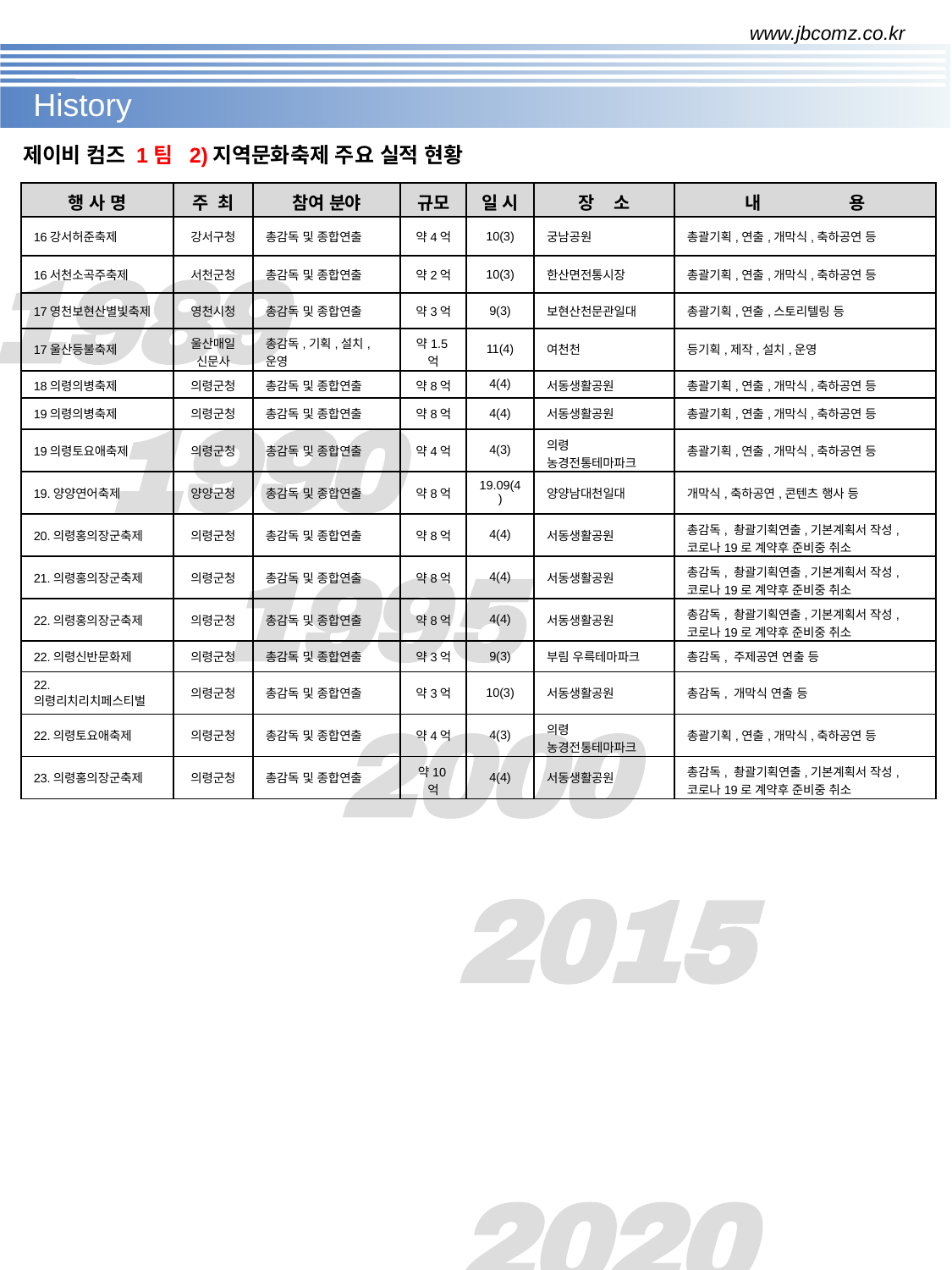

www.jbcomz.co.kr

History
제이비 컴즈 1팀  2)지역문화축제 주요 실적 현황
| 행 사 명 | 주 최 | 참여 분야 | 규모 | 일 시 | 장 소 | 내 용 |
| --- | --- | --- | --- | --- | --- | --- |
| 16강서허준축제 | 강서구청 | 총감독 및 종합연출 | 약4억 | 10(3) | 궁남공원 | 총괄기획,연출,개막식,축하공연 등 |
| 16서천소곡주축제 | 서천군청 | 총감독 및 종합연출 | 약2억 | 10(3) | 한산면전통시장 | 총괄기획,연출,개막식,축하공연 등 |
| 17영천보현산별빛축제 | 영천시청 | 총감독 및 종합연출 | 약3억 | 9(3) | 보현산천문관일대 | 총괄기획,연출,스토리텔링 등 |
| 17울산등불축제 | 울산매일신문사 | 총감독,기획,설치,운영 | 약1.5억 | 11(4) | 여천천 | 등기획,제작,설치,운영 |
| 18의령의병축제 | 의령군청 | 총감독 및 종합연출 | 약8억 | 4(4) | 서동생활공원 | 총괄기획,연출,개막식,축하공연 등 |
| 19의령의병축제 | 의령군청 | 총감독 및 종합연출 | 약8억 | 4(4) | 서동생활공원 | 총괄기획,연출,개막식,축하공연 등 |
| 19의령토요애축제 | 의령군청 | 총감독 및 종합연출 | 약4억 | 4(3) | 의령 농경전통테마파크 | 총괄기획,연출,개막식,축하공연 등 |
| 19.양양연어축제 | 양양군청 | 총감독 및 종합연출 | 약8억 | 19.09(4) | 양양남대천일대 | 개막식,축하공연,콘텐츠 행사 등 |
| 20.의령홍의장군축제 | 의령군청 | 총감독 및 종합연출 | 약8억 | 4(4) | 서동생활공원 | 총감독, 촹괄기획연출,기본계획서 작성, 코로나19로 계약후 준비중 취소 |
| 21.의령홍의장군축제 | 의령군청 | 총감독 및 종합연출 | 약8억 | 4(4) | 서동생활공원 | 총감독, 촹괄기획연출,기본계획서 작성, 코로나19로 계약후 준비중 취소 |
| 22.의령홍의장군축제 | 의령군청 | 총감독 및 종합연출 | 약8억 | 4(4) | 서동생활공원 | 총감독, 촹괄기획연출,기본계획서 작성, 코로나19로 계약후 준비중 취소 |
| 22.의령신반문화제 | 의령군청 | 총감독 및 종합연출 | 약3억 | 9(3) | 부림 우륵테마파크 | 총감독, 주제공연 연출 등 |
| 22.의령리치리치페스티벌 | 의령군청 | 총감독 및 종합연출 | 약3억 | 10(3) | 서동생활공원 | 총감독, 개막식 연출 등 |
| 22.의령토요애축제 | 의령군청 | 총감독 및 종합연출 | 약4억 | 4(3) | 의령 농경전통테마파크 | 총괄기획,연출,개막식,축하공연 등 |
| 23.의령홍의장군축제 | 의령군청 | 총감독 및 종합연출 | 약10억 | 4(4) | 서동생활공원 | 총감독, 촹괄기획연출,기본계획서 작성, 코로나19로 계약후 준비중 취소 |
1989
1990
1995
2000
2015
		2020